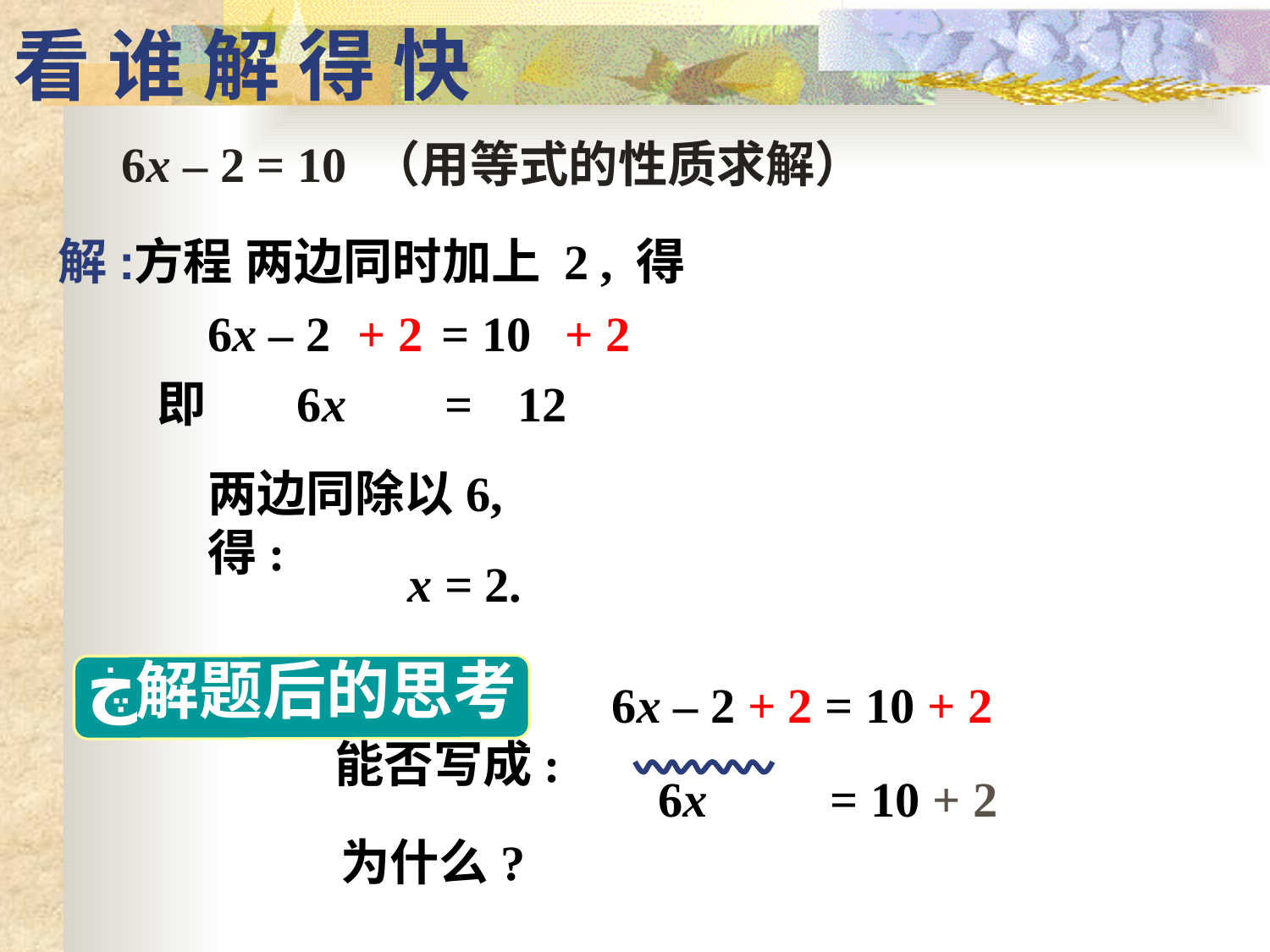

# 看 谁 解 得 快
        6x – 2 = 10 （用等式的性质求解）
   解:
得
方程
两边同时加上 2 ,
6x – 2         = 10
+ 2
+ 2
即       6x        =
12

两边同除以6,得:

x = 2.

ڿ
解题后的思考
                             6x – 2 + 2 = 10 + 2
      能否写成:
6x          = 10 + 2

为什么?